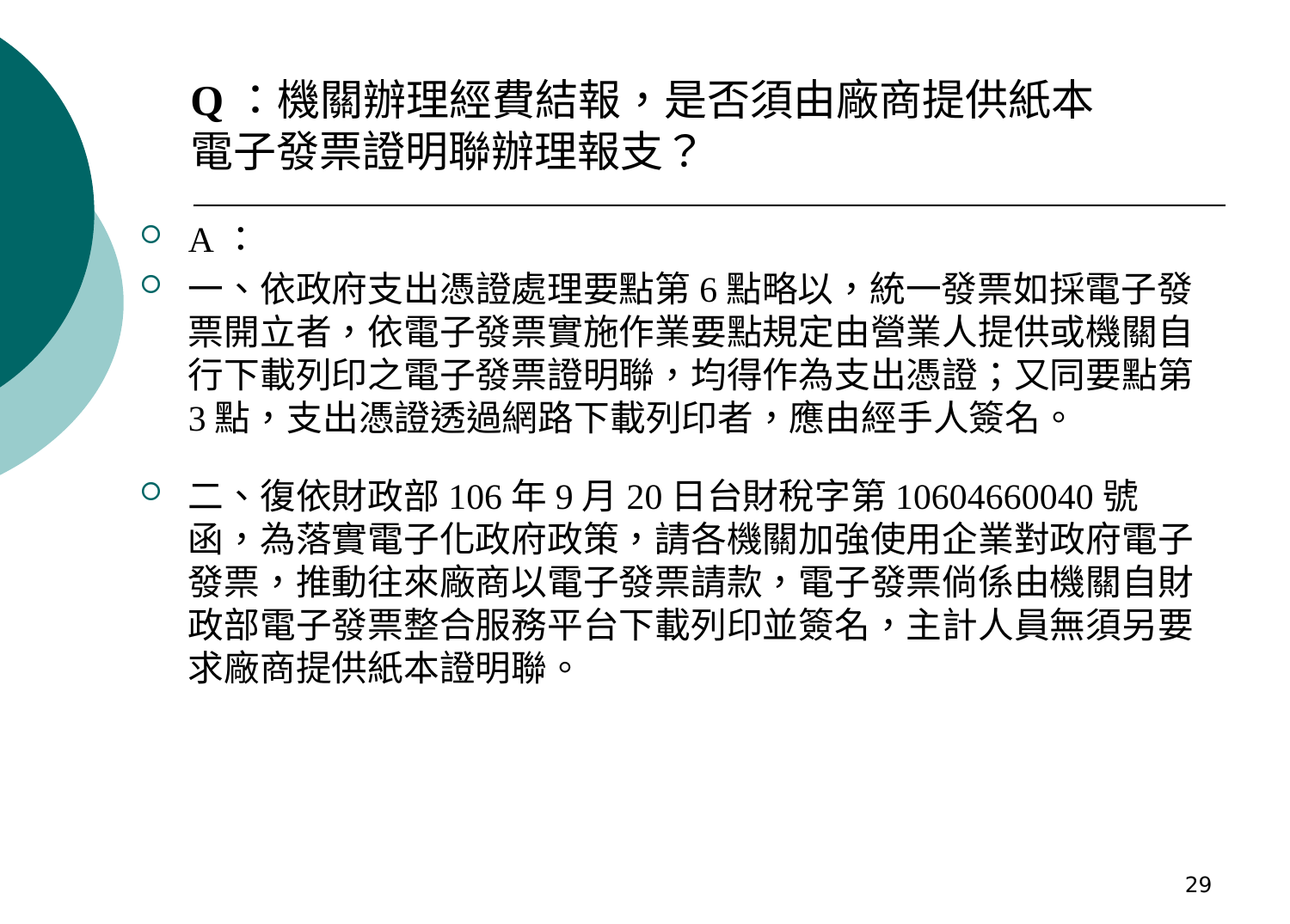

Q：機關辦理經費結報，是否須由廠商提供紙本電子發票證明聯辦理報支？
A：
一、依政府支出憑證處理要點第6點略以，統一發票如採電子發票開立者，依電子發票實施作業要點規定由營業人提供或機關自行下載列印之電子發票證明聯，均得作為支出憑證；又同要點第3點，支出憑證透過網路下載列印者，應由經手人簽名。

二、復依財政部106年9月20日台財稅字第10604660040號函，為落實電子化政府政策，請各機關加強使用企業對政府電子發票，推動往來廠商以電子發票請款，電子發票倘係由機關自財政部電子發票整合服務平台下載列印並簽名，主計人員無須另要求廠商提供紙本證明聯。

29